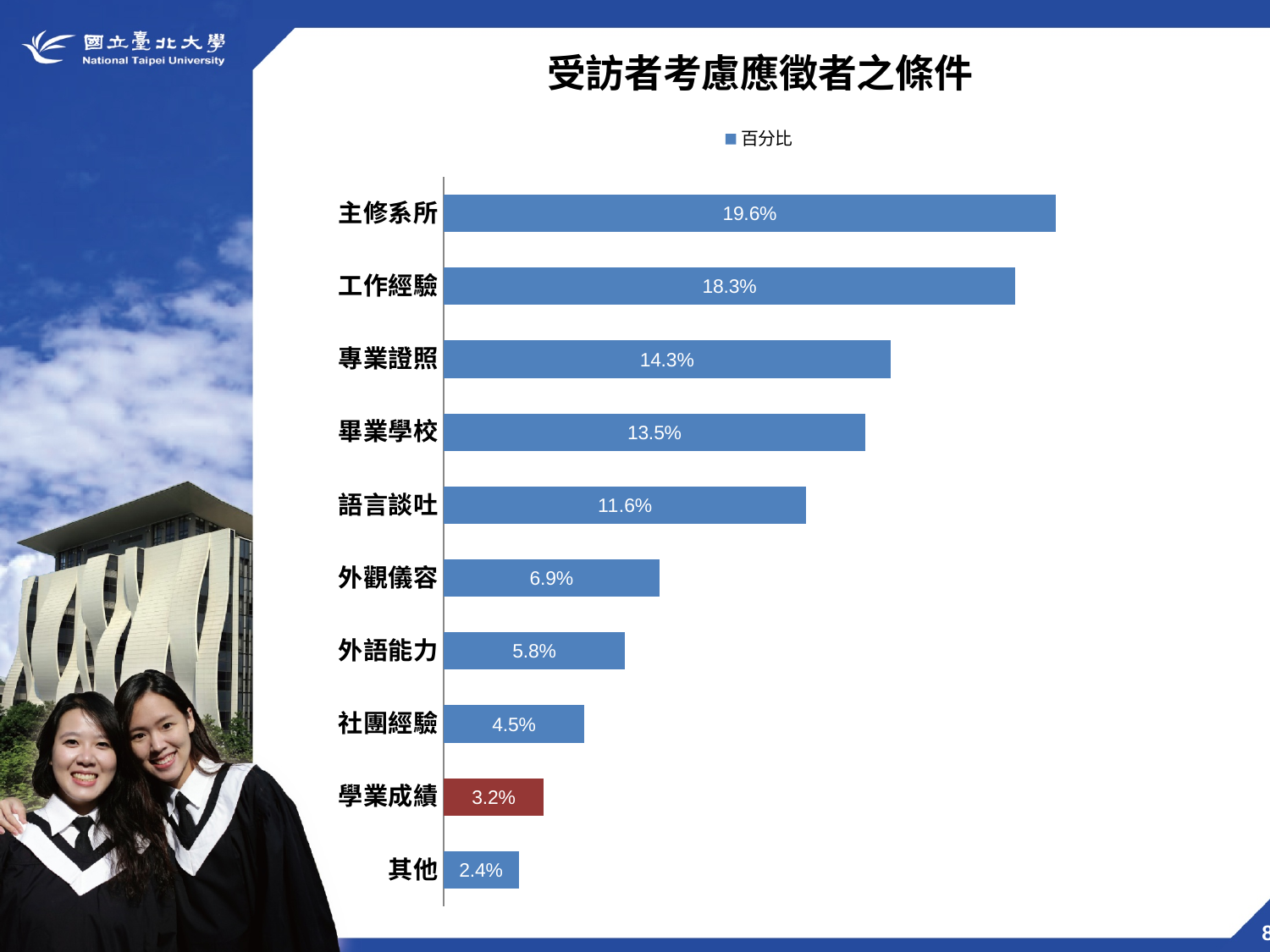

受訪者考慮應徵者之條件

### Chart

| Category | 百分比 |
|---|---|
| 其他 | 0.024 |
| 學業成績 | 0.03200000000000001 |
| 社團經驗 | 0.045000000000000005 |
| 外語能力 | 0.058 |
| 外觀儀容 | 0.06900000000000002 |
| 語言談吐 | 0.11600000000000002 |
| 畢業學校 | 0.135 |
| 專業證照 | 0.14300000000000002 |
| 工作經驗 | 0.18300000000000002 |
| 主修系所 | 0.196 |
8